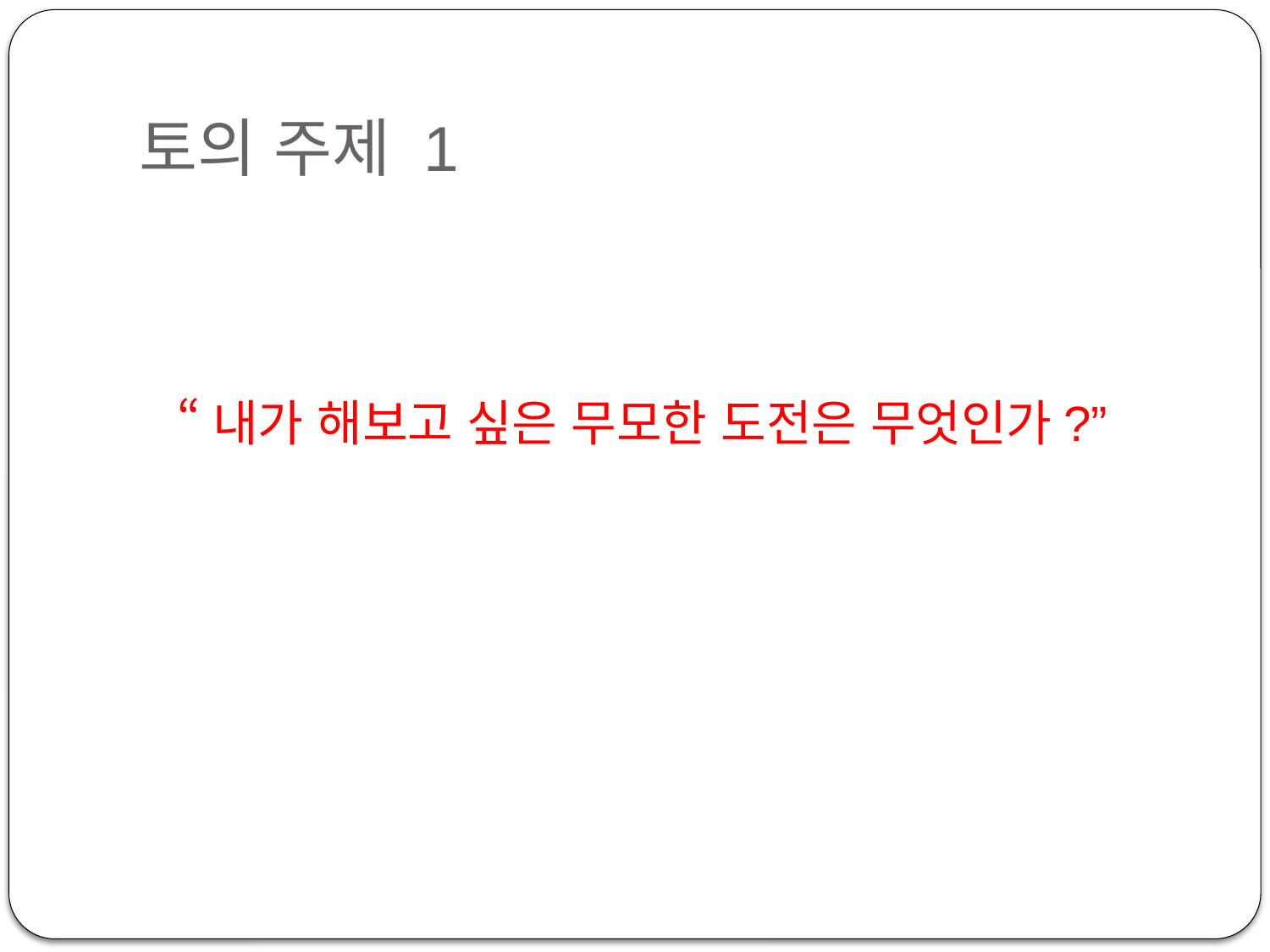

# 토의 주제 1
“내가 해보고 싶은 무모한 도전은 무엇인가?”